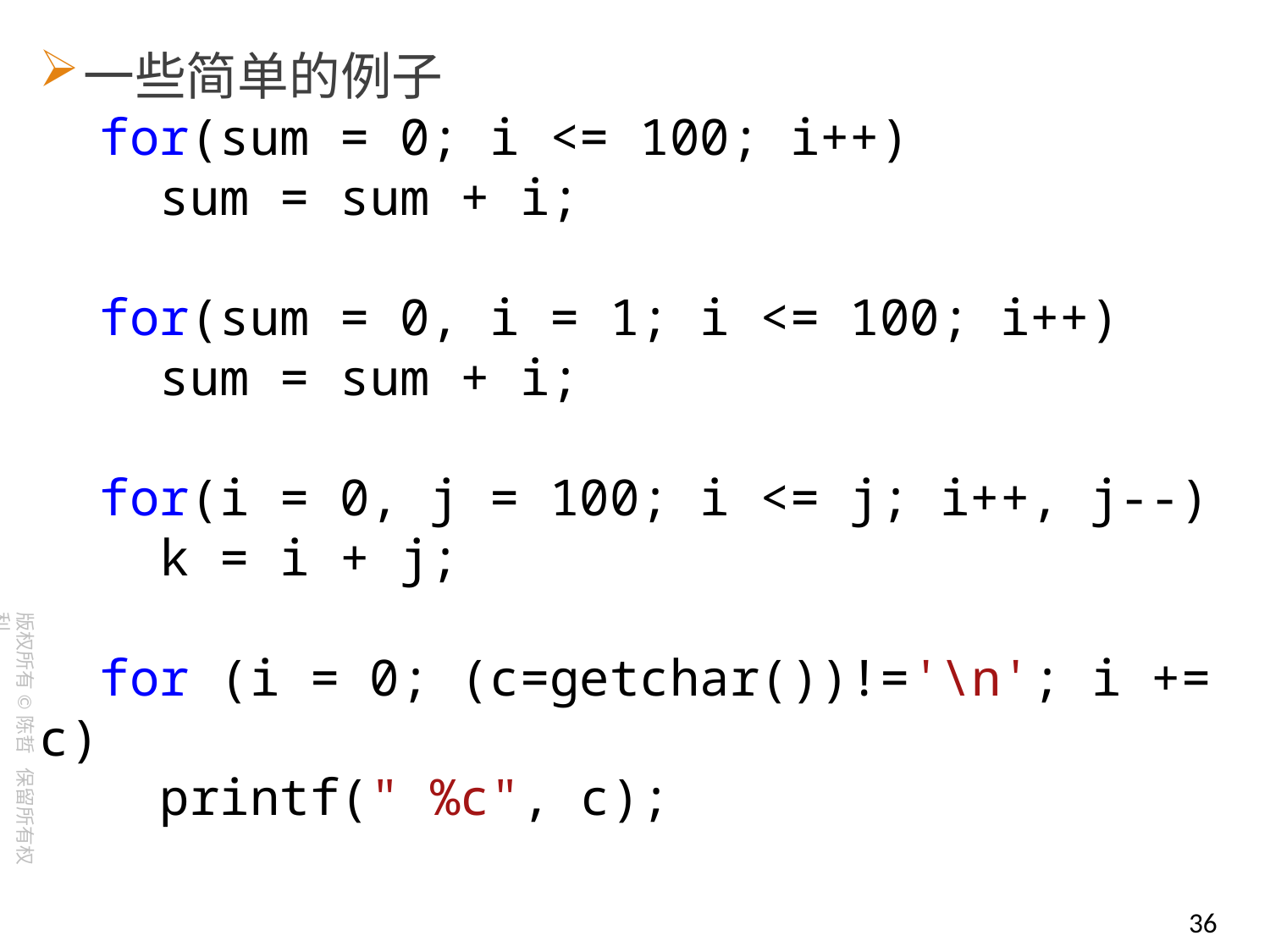

一些简单的例子
  for(sum = 0; i <= 100; i++)
    sum = sum + i;

  for(sum = 0, i = 1; i <= 100; i++)
    sum = sum + i;

  for(i = 0, j = 100; i <= j; i++, j--)
    k = i + j;

  for (i = 0; (c=getchar())!='\n'; i += c)
    printf(" %c", c);
36